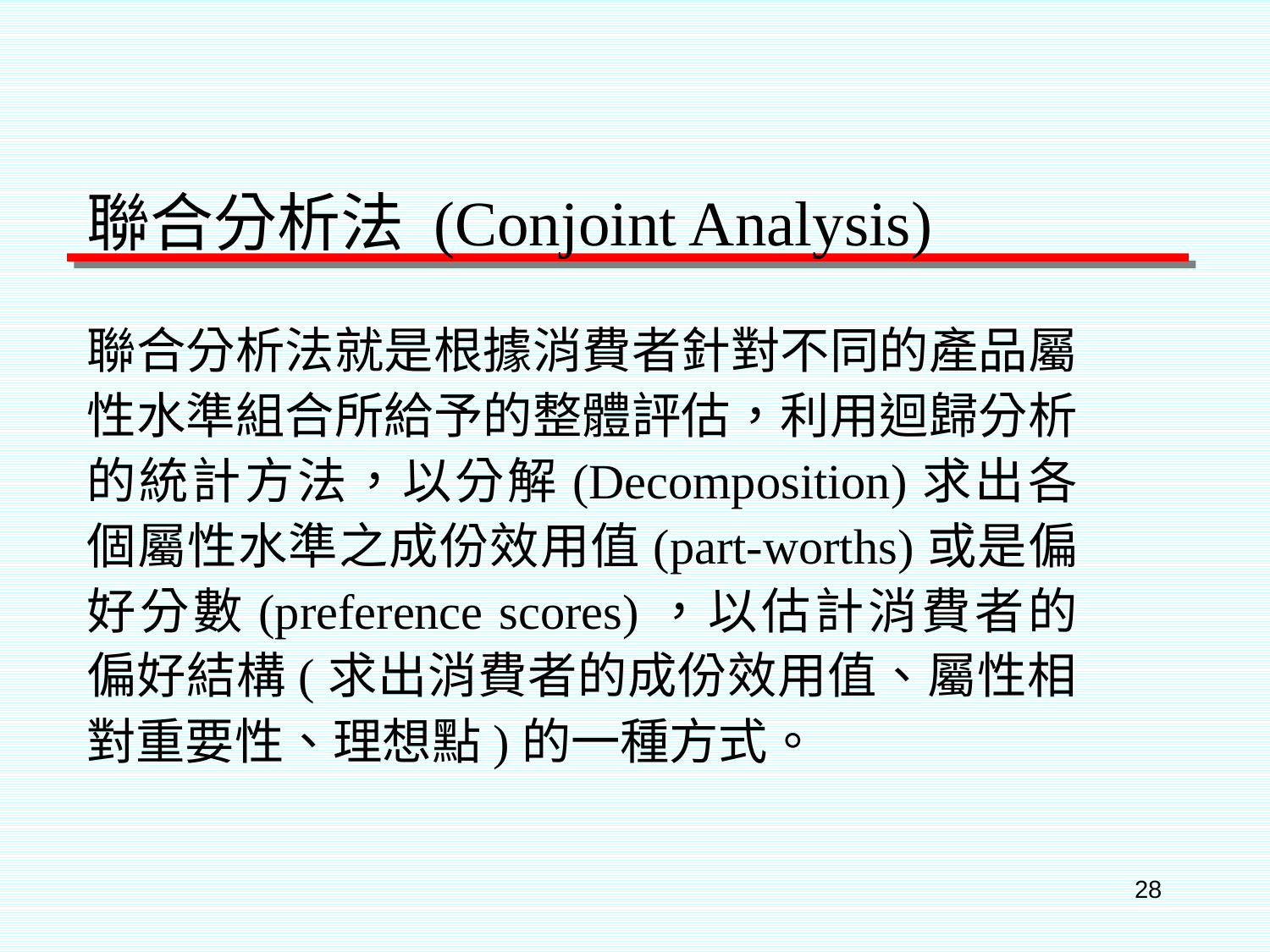

# 聯合分析法 (Conjoint Analysis)

聯合分析法就是根據消費者針對不同的產品屬性水準組合所給予的整體評估，利用迴歸分析的統計方法，以分解(Decomposition)求出各個屬性水準之成份效用值(part-worths)或是偏好分數(preference scores)，以估計消費者的偏好結構(求出消費者的成份效用值、屬性相對重要性、理想點)的一種方式。
28